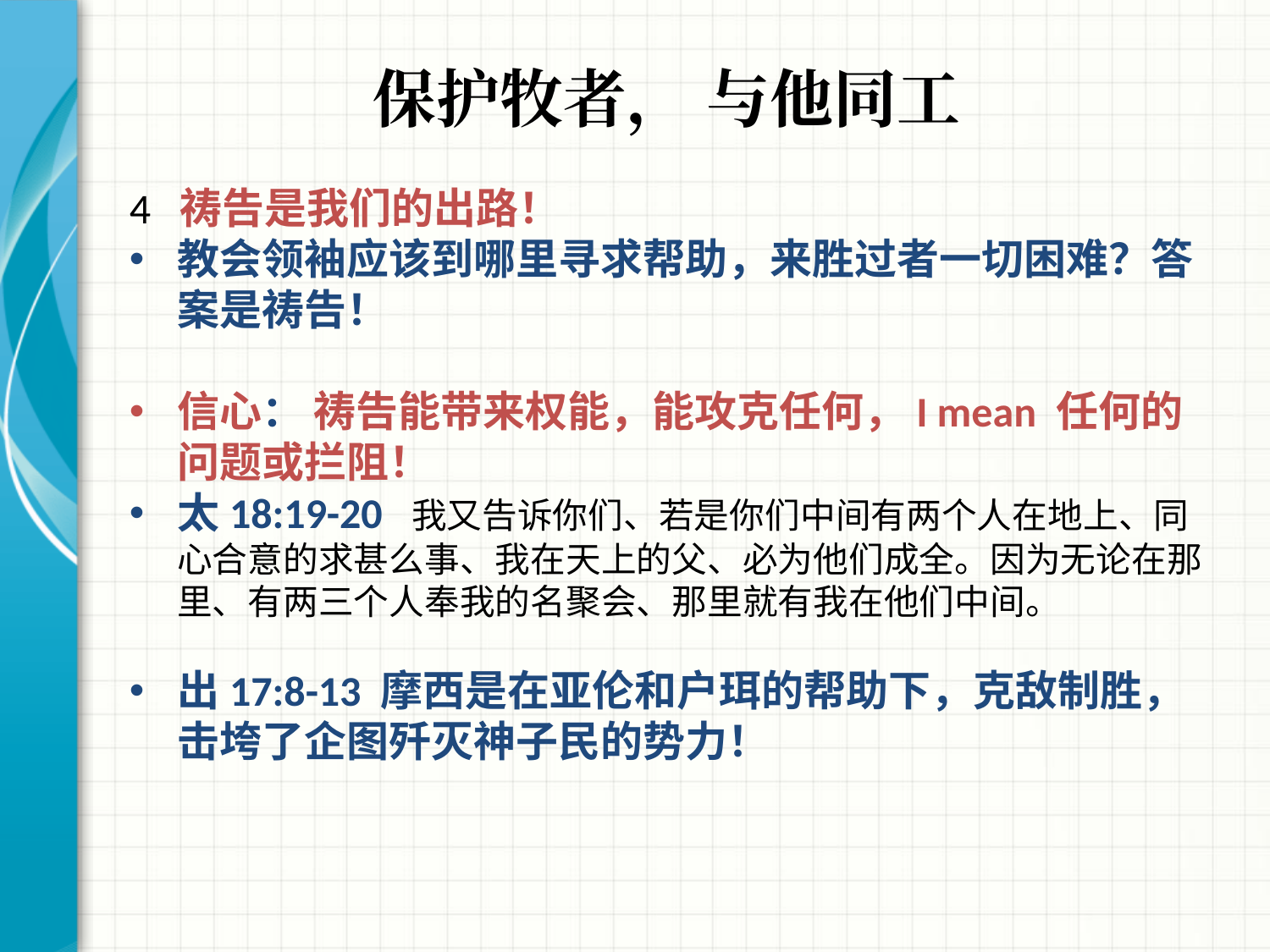

# 保护牧者， 与他同工

4  祷告是我们的出路！
教会领袖应该到哪里寻求帮助，来胜过者一切困难？答案是祷告！

信心： 祷告能带来权能，能攻克任何，I mean 任何的问题或拦阻！
太18:19-20  我又告诉你们、若是你们中间有两个人在地上、同心合意的求甚么事、我在天上的父、必为他们成全。因为无论在那里、有两三个人奉我的名聚会、那里就有我在他们中间。

出17:8-13 摩西是在亚伦和户珥的帮助下，克敌制胜，击垮了企图歼灭神子民的势力！